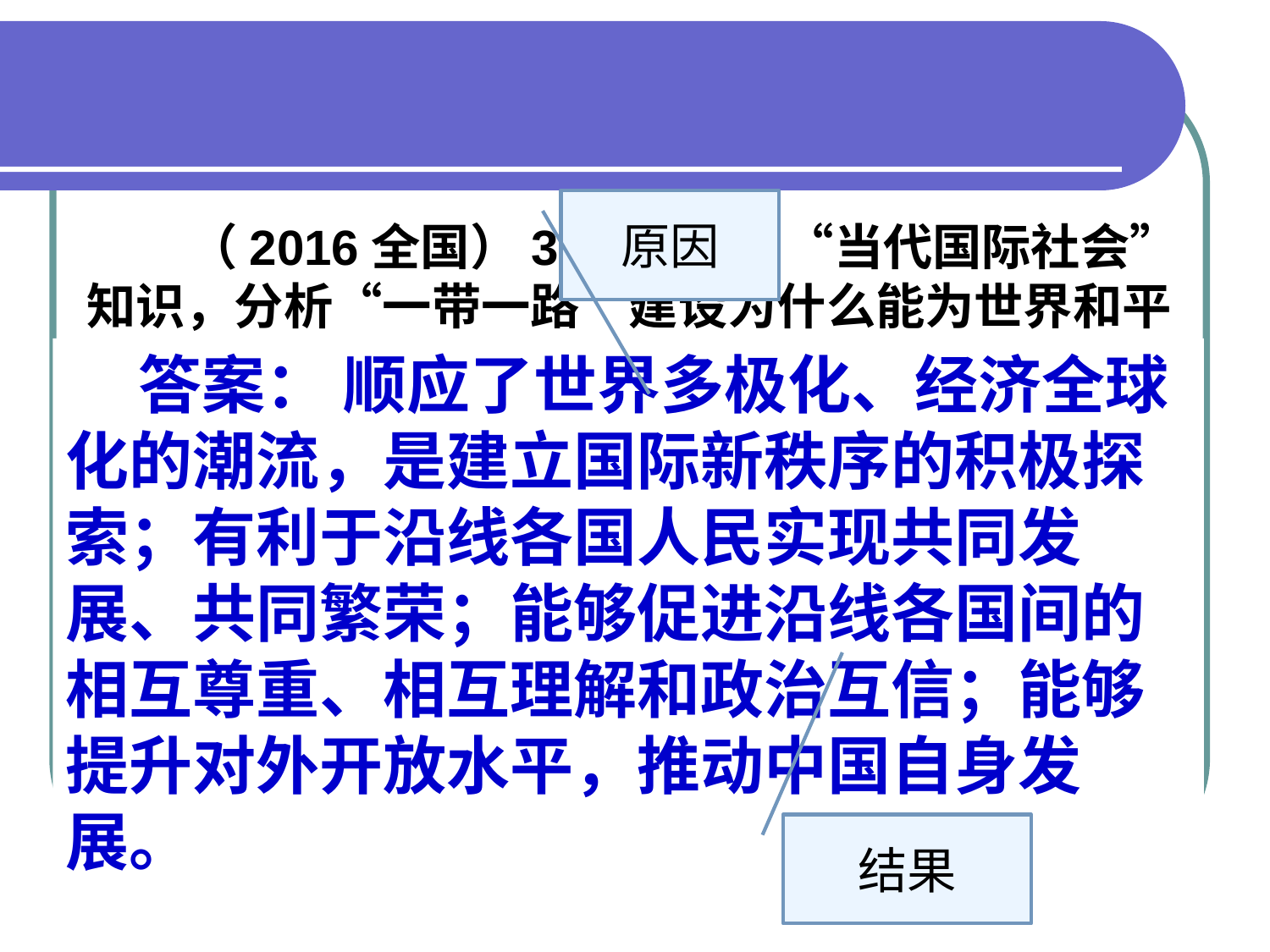

原因
        （2016全国）38. (1)运用“当代国际社会”知识，分析“一带一路”建设为什么能为世界和平发展增添新的正能量。
    答案： 顺应了世界多极化、经济全球化的潮流，是建立国际新秩序的积极探索；有利于沿线各国人民实现共同发展、共同繁荣；能够促进沿线各国间的相互尊重、相互理解和政治互信；能够提升对外开放水平，推动中国自身发展。
结果